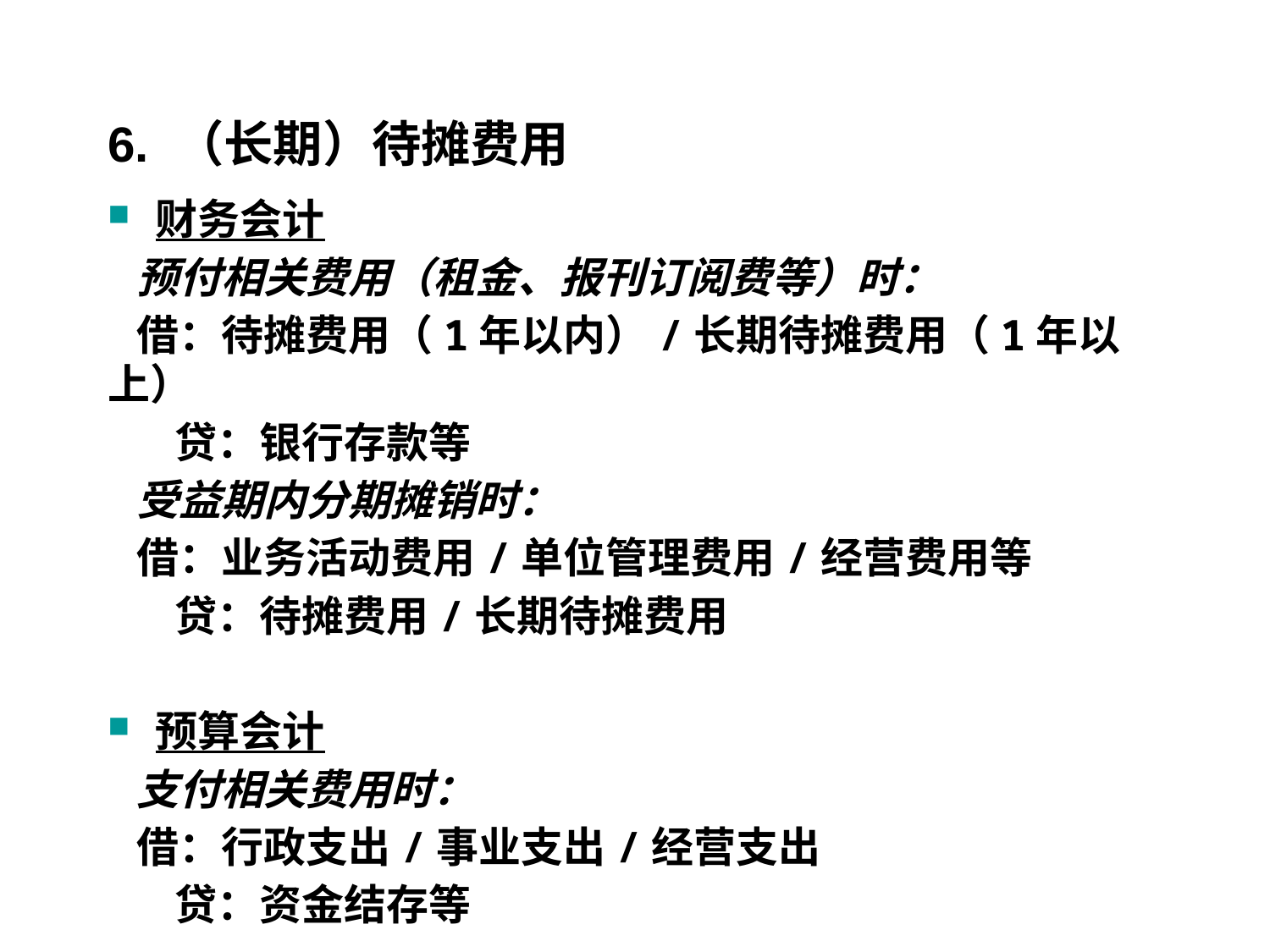

#
6. （长期）待摊费用
财务会计
  预付相关费用（租金、报刊订阅费等）时：
  借：待摊费用（1年以内）/长期待摊费用（1年以上）
      贷：银行存款等
  受益期内分期摊销时：
  借：业务活动费用/单位管理费用/经营费用等
      贷：待摊费用/长期待摊费用

预算会计
  支付相关费用时：
  借：行政支出/事业支出/经营支出
      贷：资金结存等
100